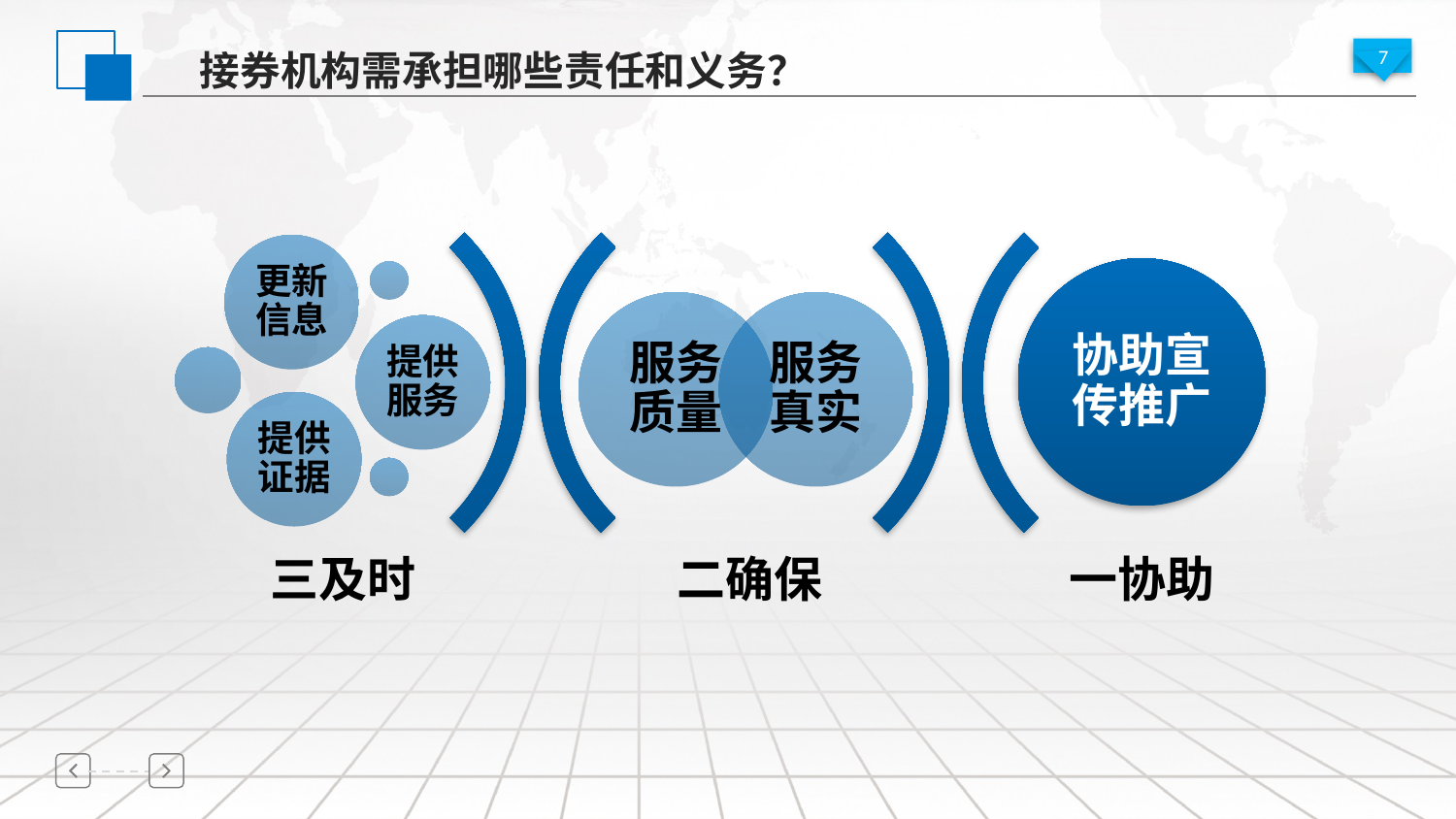

# 接券机构需承担哪些责任和义务？
二确保
一协助
服务质量
服务真实
更新信息
提供服务
提供证据
协助宣传推广
三及时